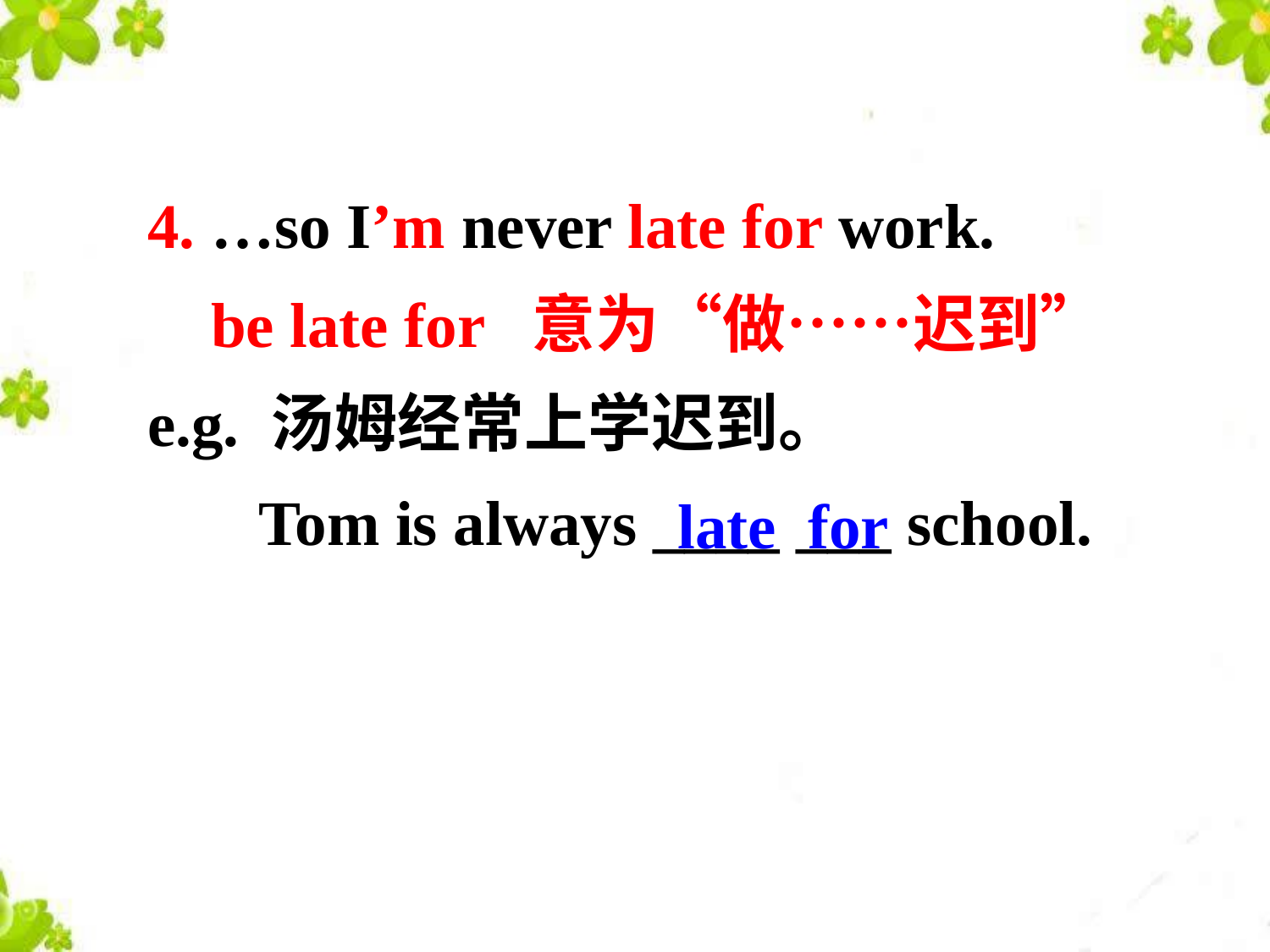

4. …so I’m never late for work.
    be late for  意为“做……迟到”
e.g. 汤姆经常上学迟到。
       Tom is always ____ ___ school.
late  for